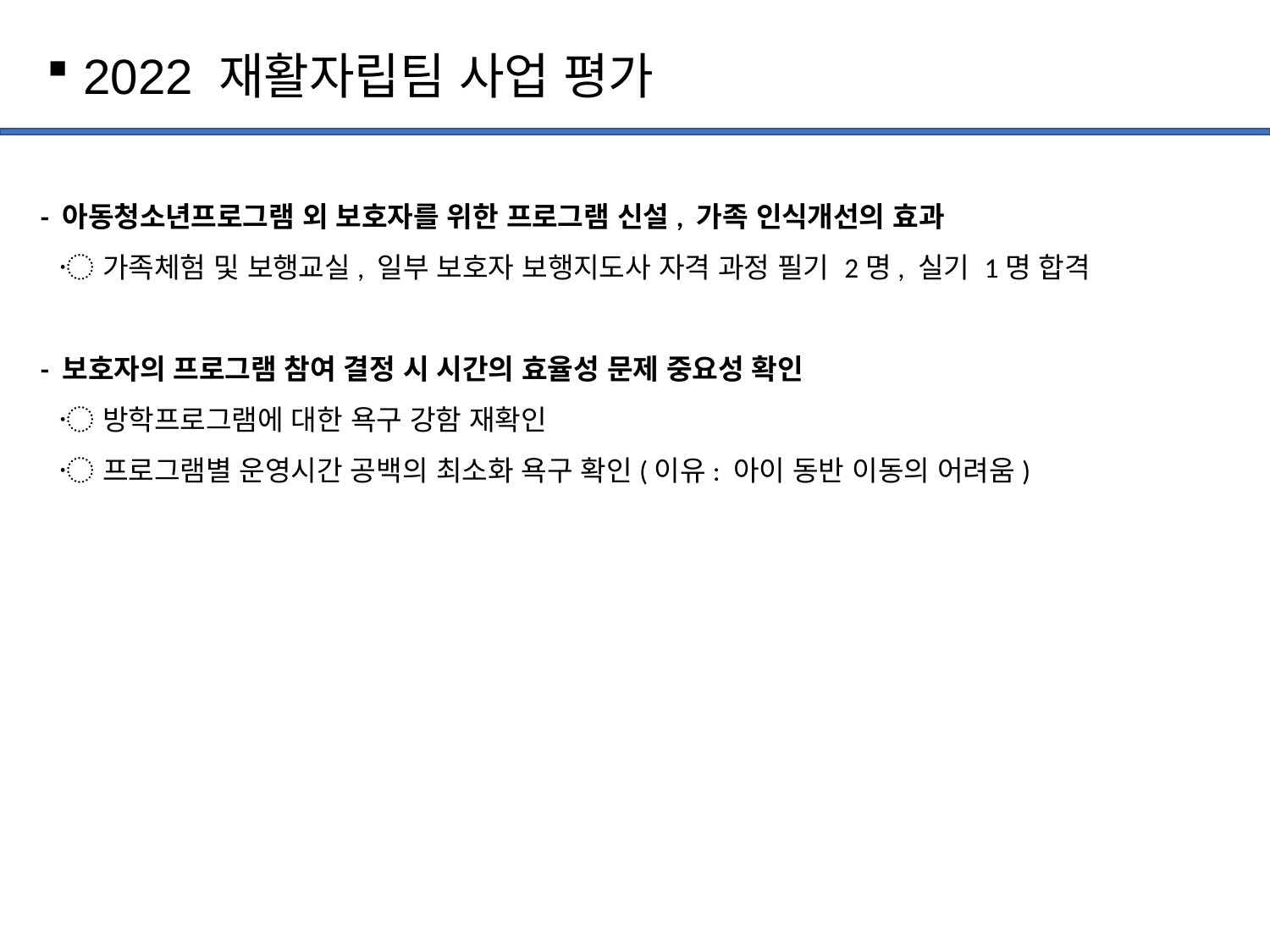

2022 재활자립팀 사업 평가

   - 아동청소년프로그램 외 보호자를 위한 프로그램 신설, 가족 인식개선의 효과
    〮 가족체험 및 보행교실, 일부 보호자 보행지도사 자격 과정 필기 2명, 실기 1명 합격

   - 보호자의 프로그램 참여 결정 시 시간의 효율성 문제 중요성 확인
    〮 방학프로그램에 대한 욕구 강함 재확인
    〮 프로그램별 운영시간 공백의 최소화 욕구 확인(이유: 아이 동반 이동의 어려움)